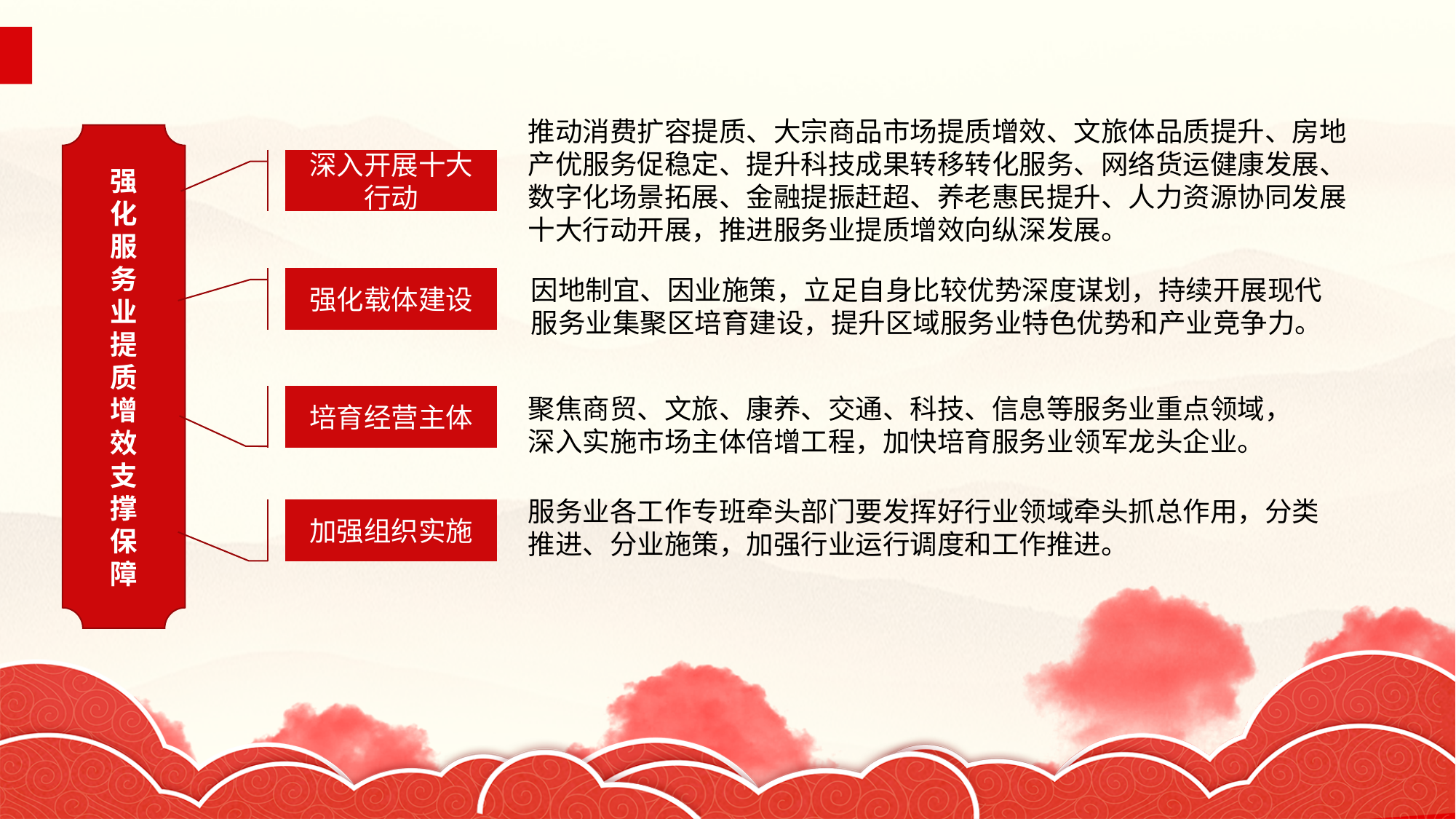

推动消费扩容提质、大宗商品市场提质增效、文旅体品质提升、房地产优服务促稳定、提升科技成果转移转化服务、网络货运健康发展、数字化场景拓展、金融提振赶超、养老惠民提升、人力资源协同发展十大行动开展，推进服务业提质增效向纵深发展。

强
化
服
务
业
提
质
增
效
支
撑
保
障
深入开展十大行动
强化载体建设
因地制宜、因业施策，立足自身比较优势深度谋划，持续开展现代服务业集聚区培育建设，提升区域服务业特色优势和产业竞争力。
培育经营主体
聚焦商贸、文旅、康养、交通、科技、信息等服务业重点领域，深入实施市场主体倍增工程，加快培育服务业领军龙头企业。
服务业各工作专班牵头部门要发挥好行业领域牵头抓总作用，分类推进、分业施策，加强行业运行调度和工作推进。
加强组织实施